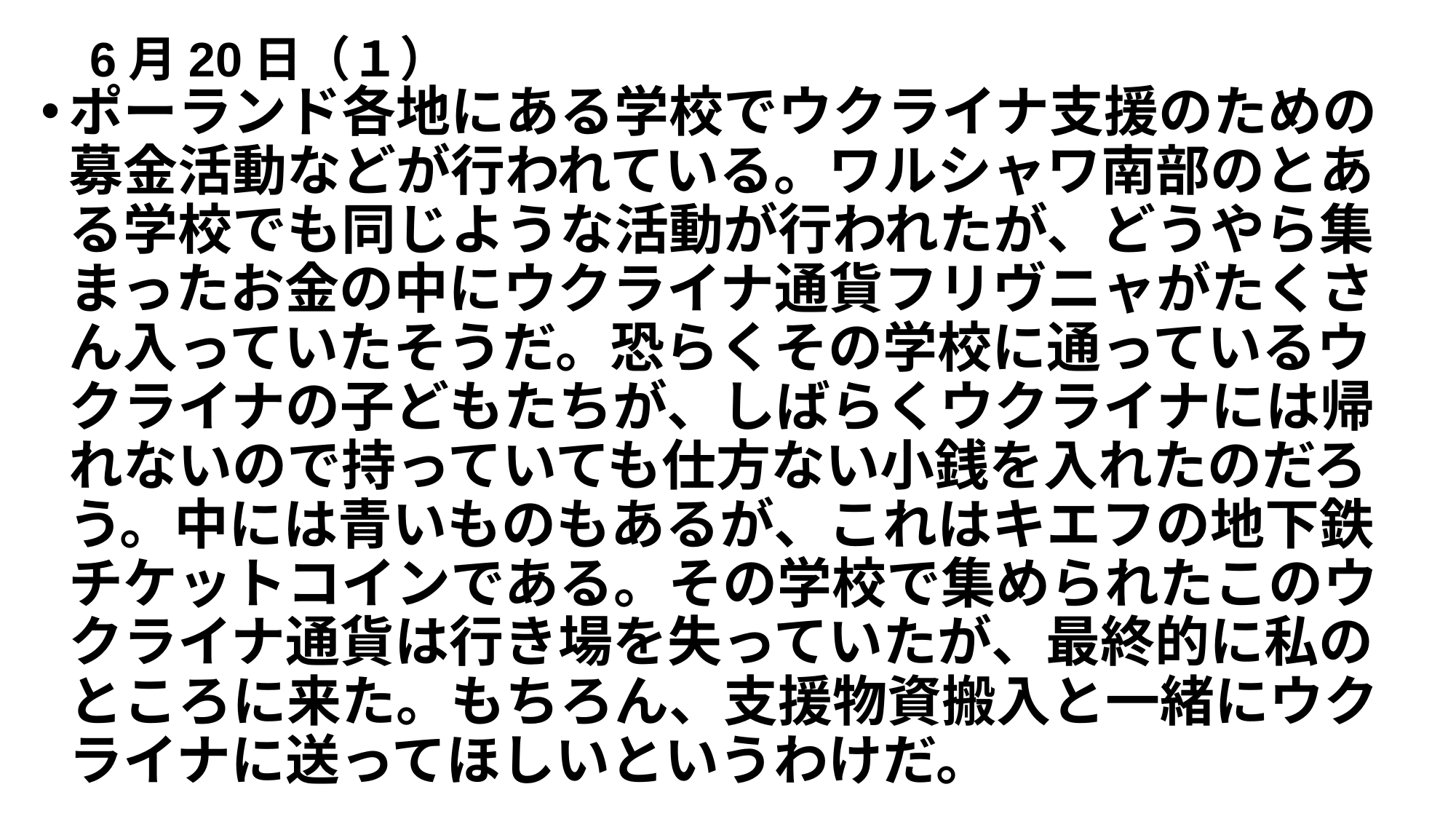

# 6月20日（１）
ポーランド各地にある学校でウクライナ支援のための募金活動などが行われている。ワルシャワ南部のとある学校でも同じような活動が行われたが、どうやら集まったお金の中にウクライナ通貨フリヴニャがたくさん入っていたそうだ。恐らくその学校に通っているウクライナの子どもたちが、しばらくウクライナには帰れないので持っていても仕方ない小銭を入れたのだろう。中には青いものもあるが、これはキエフの地下鉄チケットコインである。その学校で集められたこのウクライナ通貨は行き場を失っていたが、最終的に私のところに来た。もちろん、支援物資搬入と一緒にウクライナに送ってほしいというわけだ。